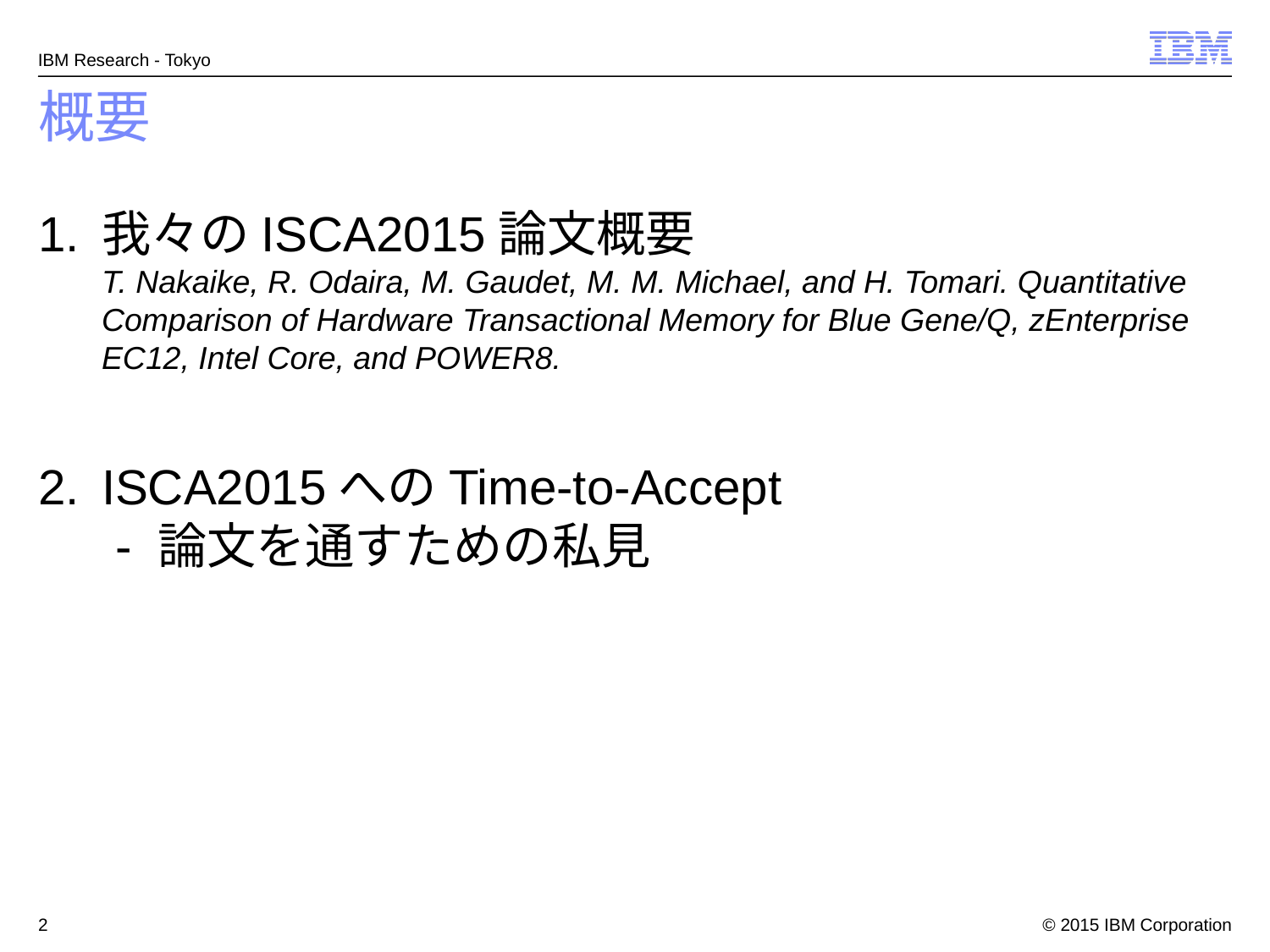

# 概要
我々のISCA2015論文概要
T. Nakaike, R. Odaira, M. Gaudet, M. M. Michael, and H. Tomari. Quantitative Comparison of Hardware Transactional Memory for Blue Gene/Q, zEnterprise EC12, Intel Core, and POWER8.

ISCA2015へのTime-to-Accept
 - 論文を通すための私見
2